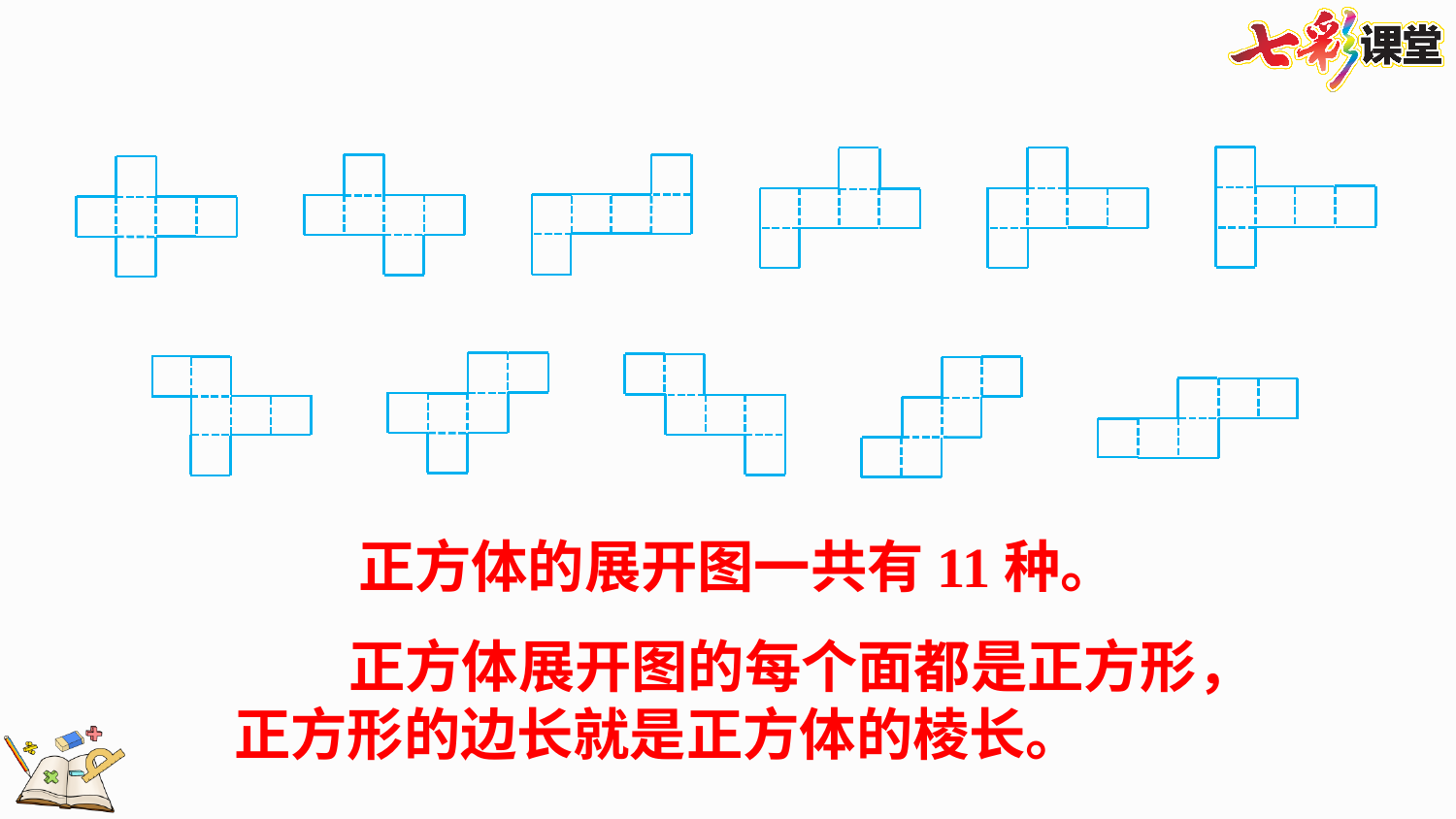

正方体的展开图一共有11种。
正方体展开图的每个面都是正方形，正方形的边长就是正方体的棱长。